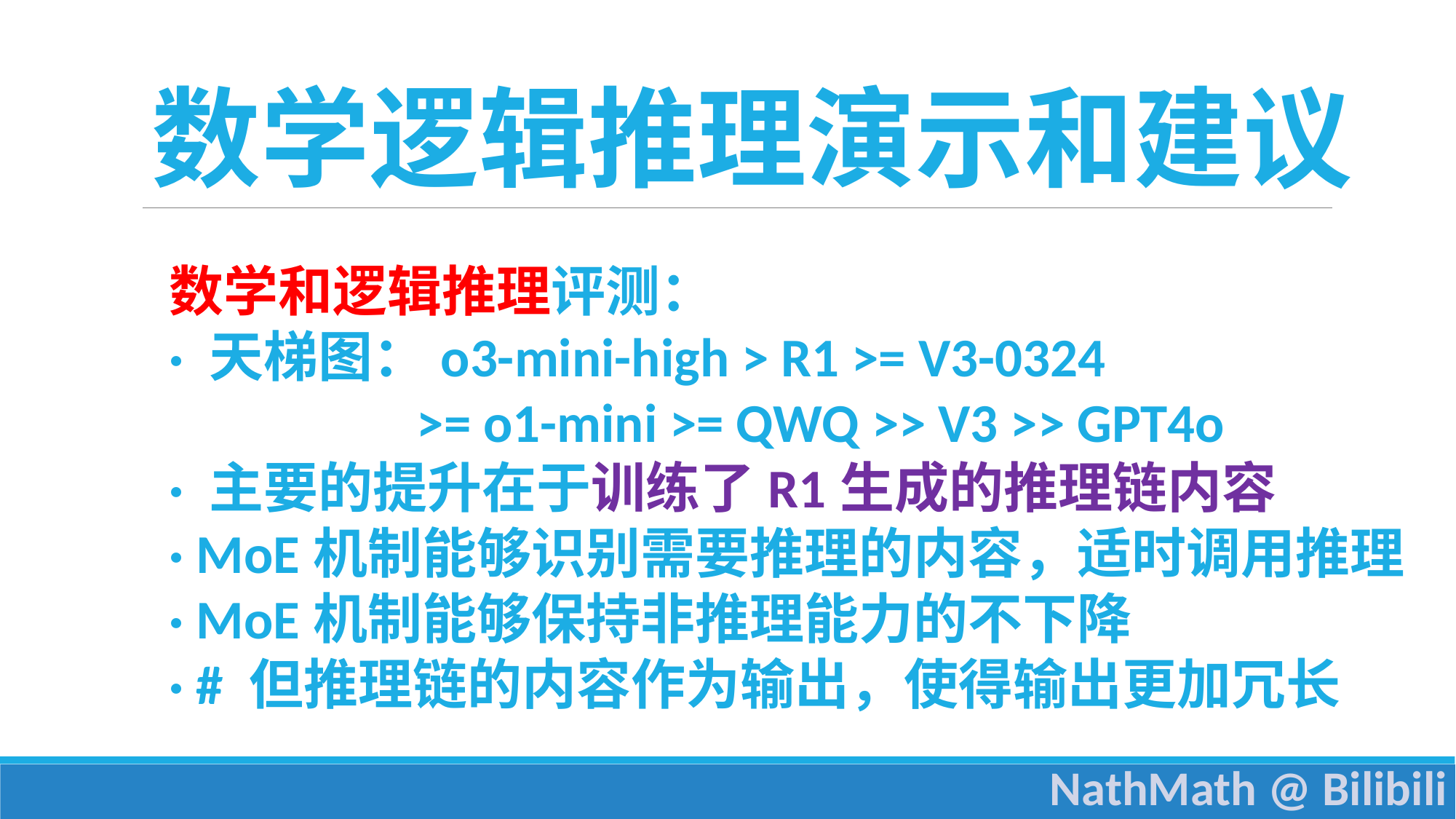

数学逻辑推理演示和建议
数学和逻辑推理评测：
· 天梯图：o3-mini-high > R1 >= V3-0324
                    >= o1-mini >= QWQ >> V3 >> GPT4o
· 主要的提升在于训练了R1生成的推理链内容
· MoE机制能够识别需要推理的内容，适时调用推理
· MoE机制能够保持非推理能力的不下降
· # 但推理链的内容作为输出，使得输出更加冗长
NathMath @ Bilibili